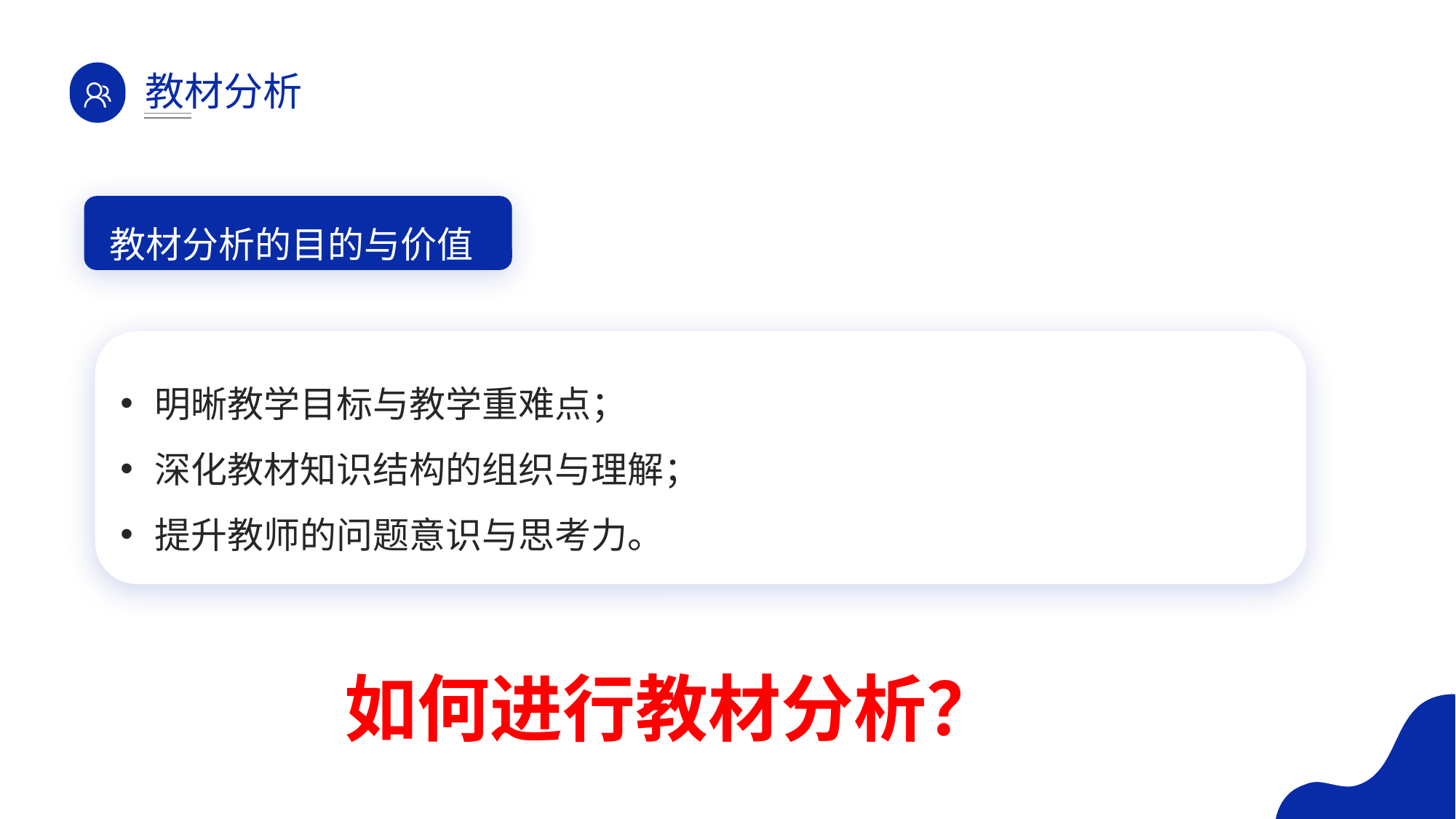

教材分析

教材分析的目的与价值
明晰教学目标与教学重难点；
深化教材知识结构的组织与理解；
提升教师的问题意识与思考力。
如何进行教材分析？